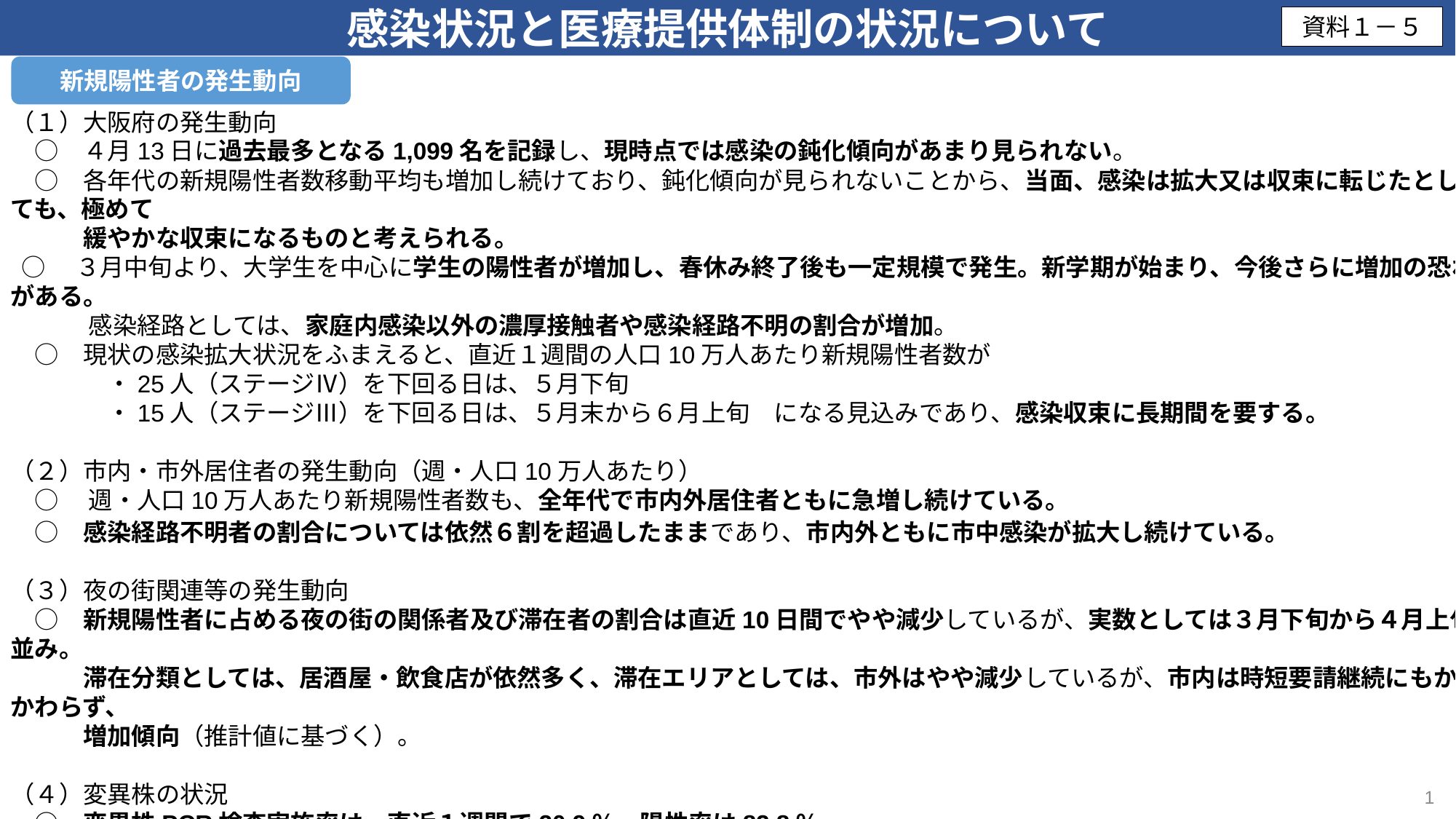

感染状況と医療提供体制の状況について
資料１－５
新規陽性者の発生動向

（１）大阪府の発生動向
　○　４月13日に過去最多となる1,099名を記録し、現時点では感染の鈍化傾向があまり見られない。
　○　各年代の新規陽性者数移動平均も増加し続けており、鈍化傾向が見られないことから、当面、感染は拡大又は収束に転じたとしても、極めて
　　　緩やかな収束になるものと考えられる。
  ○　３月中旬より、大学生を中心に学生の陽性者が増加し、春休み終了後も一定規模で発生。新学期が始まり、今後さらに増加の恐れがある。
　　　 感染経路としては、家庭内感染以外の濃厚接触者や感染経路不明の割合が増加。
　○　現状の感染拡大状況をふまえると、直近１週間の人口10万人あたり新規陽性者数が
　　　　・25人（ステージⅣ）を下回る日は、５月下旬
　　　　・15人（ステージⅢ）を下回る日は、５月末から６月上旬　になる見込みであり、感染収束に長期間を要する。

（２）市内・市外居住者の発生動向（週・人口10万人あたり）
　○　 週・人口10万人あたり新規陽性者数も、全年代で市内外居住者ともに急増し続けている。
　○　感染経路不明者の割合については依然６割を超過したままであり、市内外ともに市中感染が拡大し続けている。

（３）夜の街関連等の発生動向
　○　新規陽性者に占める夜の街の関係者及び滞在者の割合は直近10日間でやや減少しているが、実数としては３月下旬から４月上旬並み。
　　　滞在分類としては、居酒屋・飲食店が依然多く、滞在エリアとしては、市外はやや減少しているが、市内は時短要請継続にもかかわらず、
　　　増加傾向（推計値に基づく）。

（４）変異株の状況
　○　変異株PCR検査実施率は、直近１週間で20.9％、陽性率は82.8％。
1